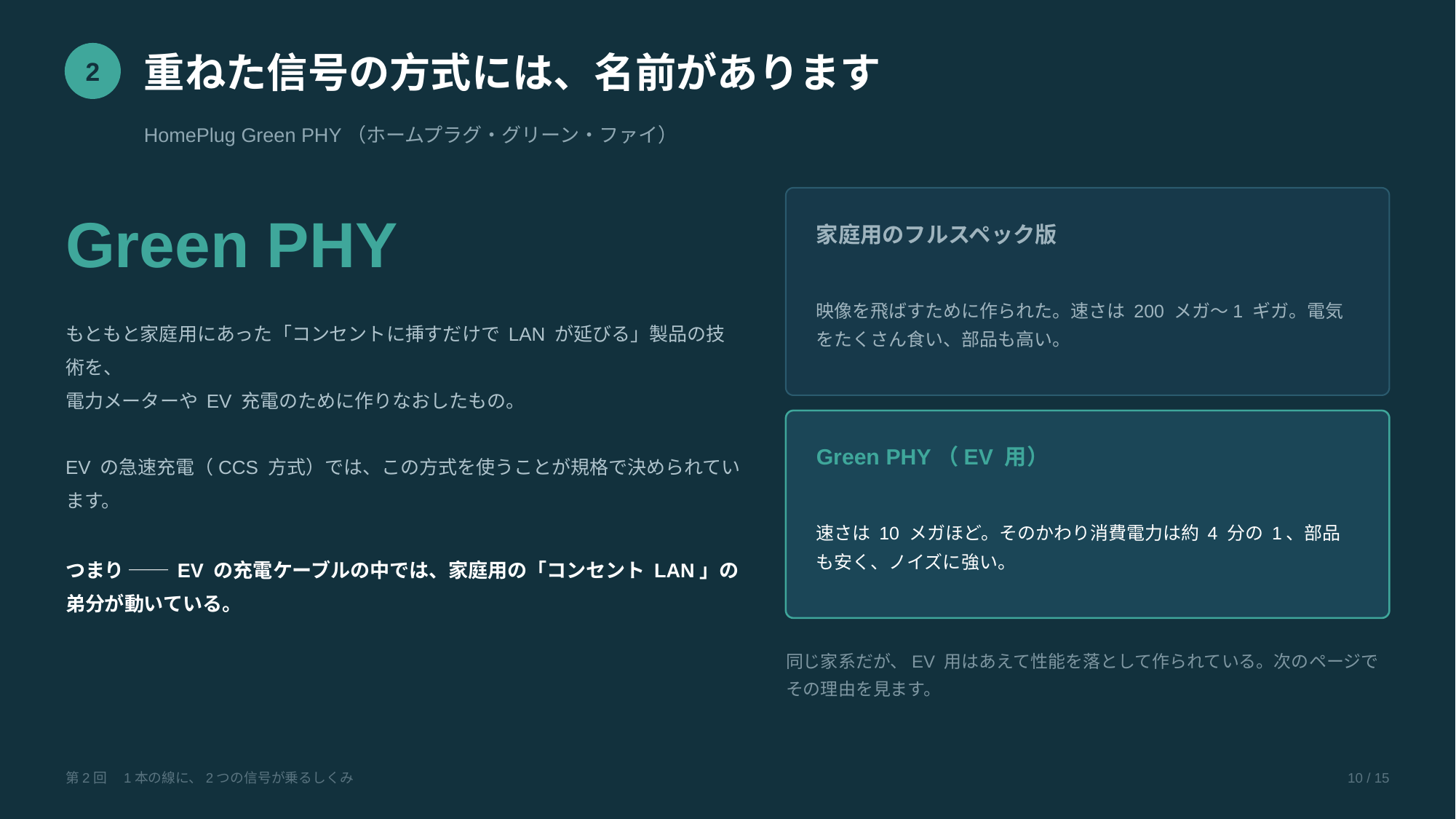

重ねた信号の方式には、名前があります

2
HomePlug Green PHY（ホームプラグ・グリーン・ファイ）
Green PHY

家庭用のフルスペック版
映像を飛ばすために作られた。速さは 200 メガ〜1 ギガ。電気をたくさん食い、部品も高い。
もともと家庭用にあった「コンセントに挿すだけで LAN が延びる」製品の技術を、
電力メーターや EV 充電のために作りなおしたもの。

EV の急速充電（CCS 方式）では、この方式を使うことが規格で決められています。

Green PHY（EV 用）
速さは 10 メガほど。そのかわり消費電力は約 4 分の 1、部品も安く、ノイズに強い。
つまり ── EV の充電ケーブルの中では、家庭用の「コンセント LAN」の弟分が動いている。
同じ家系だが、EV 用はあえて性能を落として作られている。次のページでその理由を見ます。
第2回　1本の線に、2つの信号が乗るしくみ
10 / 15